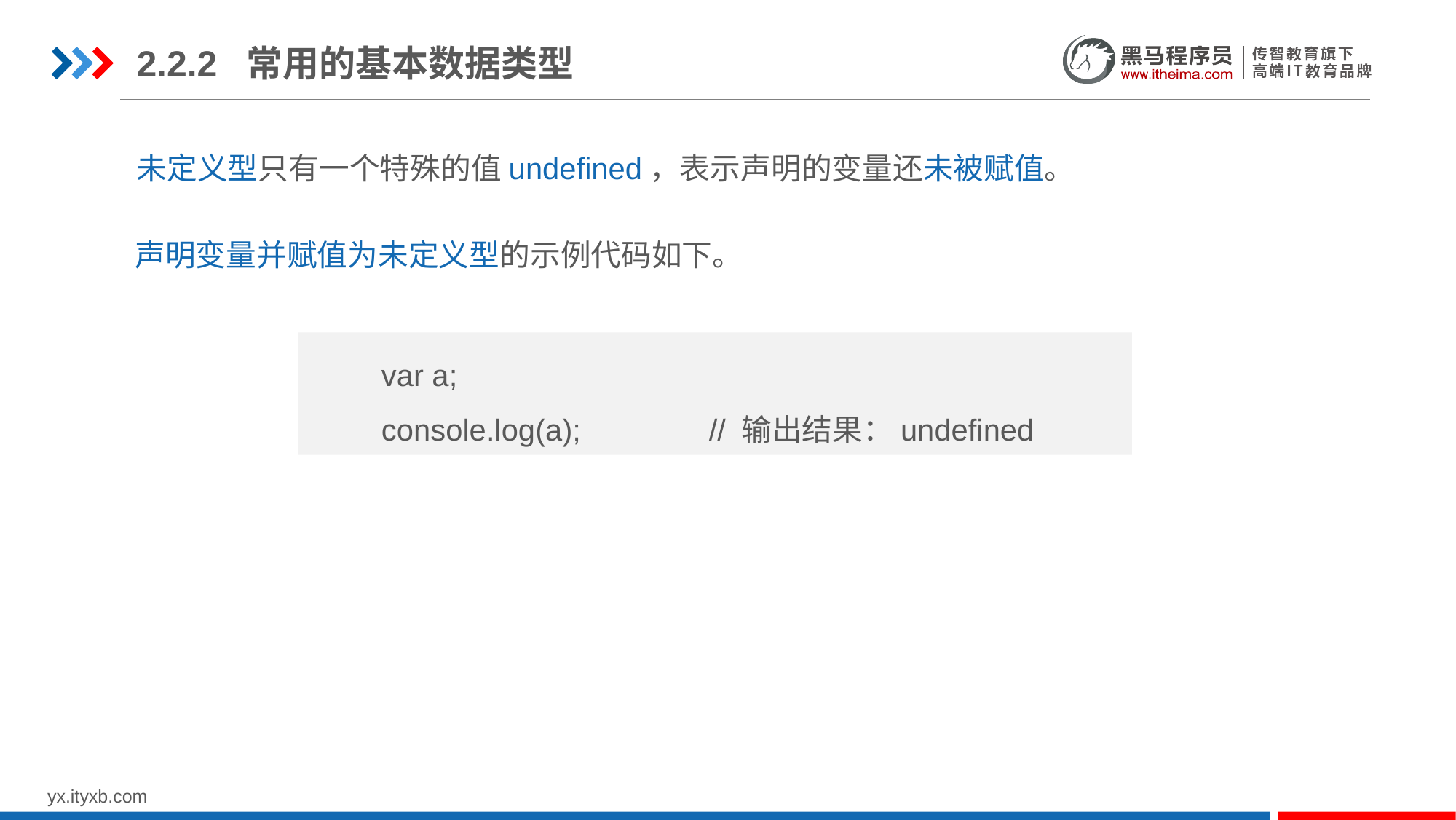

2.2.2  常用的基本数据类型
未定义型只有一个特殊的值undefined，表示声明的变量还未被赋值。

声明变量并赋值为未定义型的示例代码如下。
var a;
console.log(a);		// 输出结果：undefined